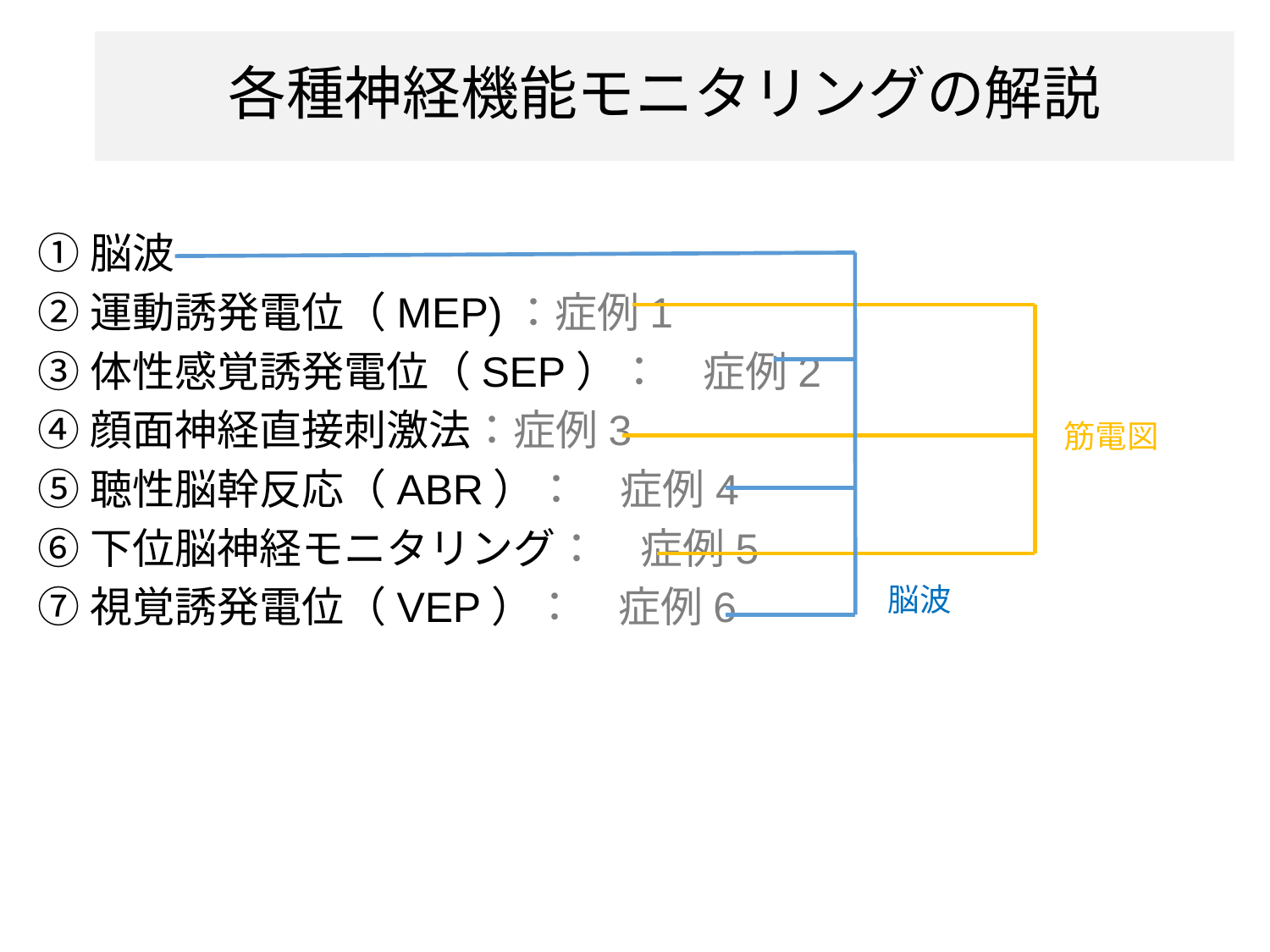

各種神経機能モニタリングの解説
①脳波
②運動誘発電位（MEP)：症例1
③体性感覚誘発電位（SEP）：　症例2
④顔面神経直接刺激法：症例3
⑤聴性脳幹反応（ABR）：　症例4
⑥下位脳神経モニタリング：　症例5
⑦視覚誘発電位（VEP）：　症例6
筋電図
脳波